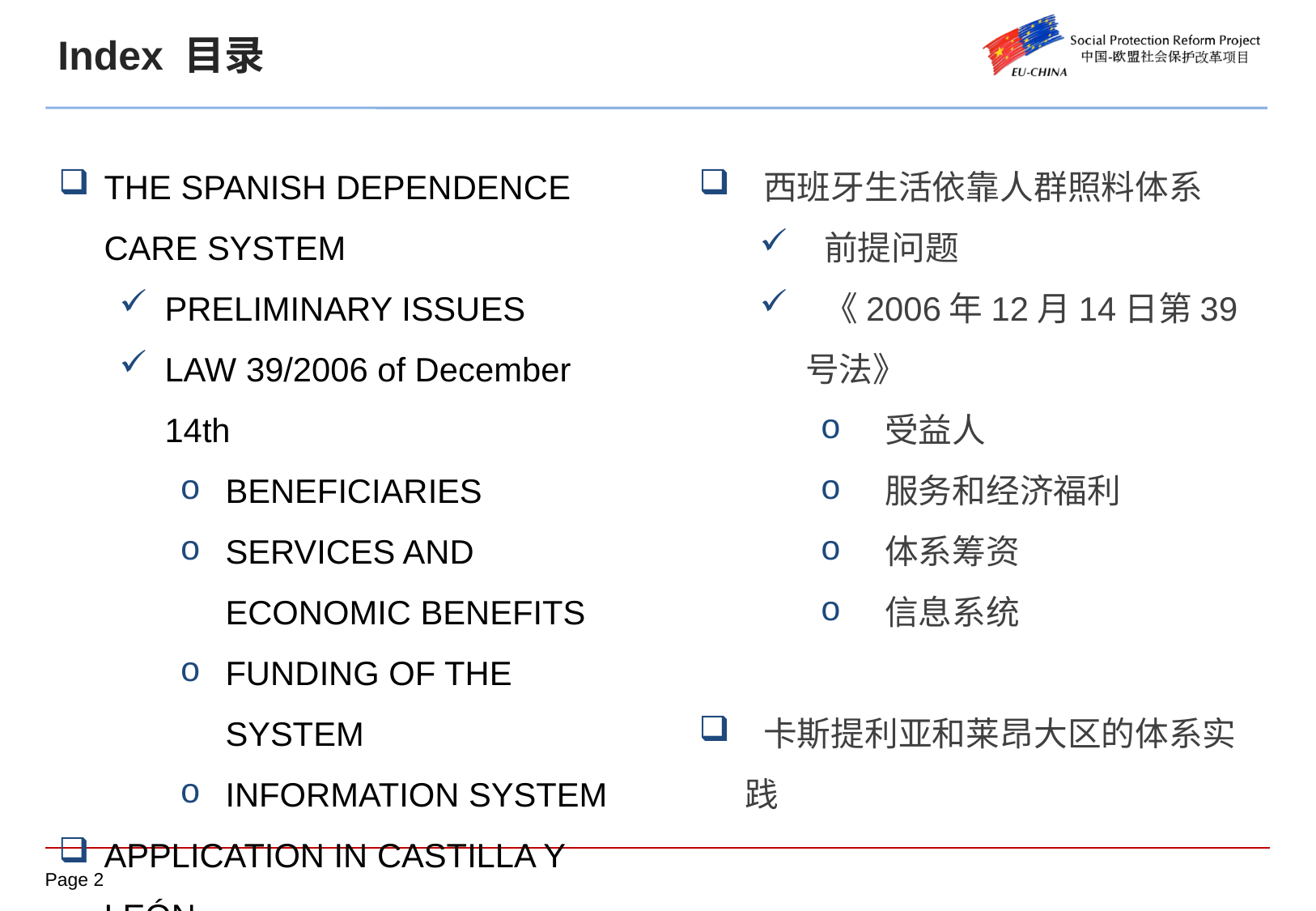

Index 目录
THE SPANISH DEPENDENCE CARE SYSTEM
PRELIMINARY ISSUES
LAW 39/2006 of December 14th
BENEFICIARIES
SERVICES AND ECONOMIC BENEFITS
FUNDING OF THE SYSTEM
INFORMATION SYSTEM
APPLICATION IN CASTILLA Y LEÓN
 西班牙生活依靠人群照料体系
 前提问题
 《2006年12月14日第39号法》
 受益人
 服务和经济福利
 体系筹资
 信息系统

 卡斯提利亚和莱昂大区的体系实践